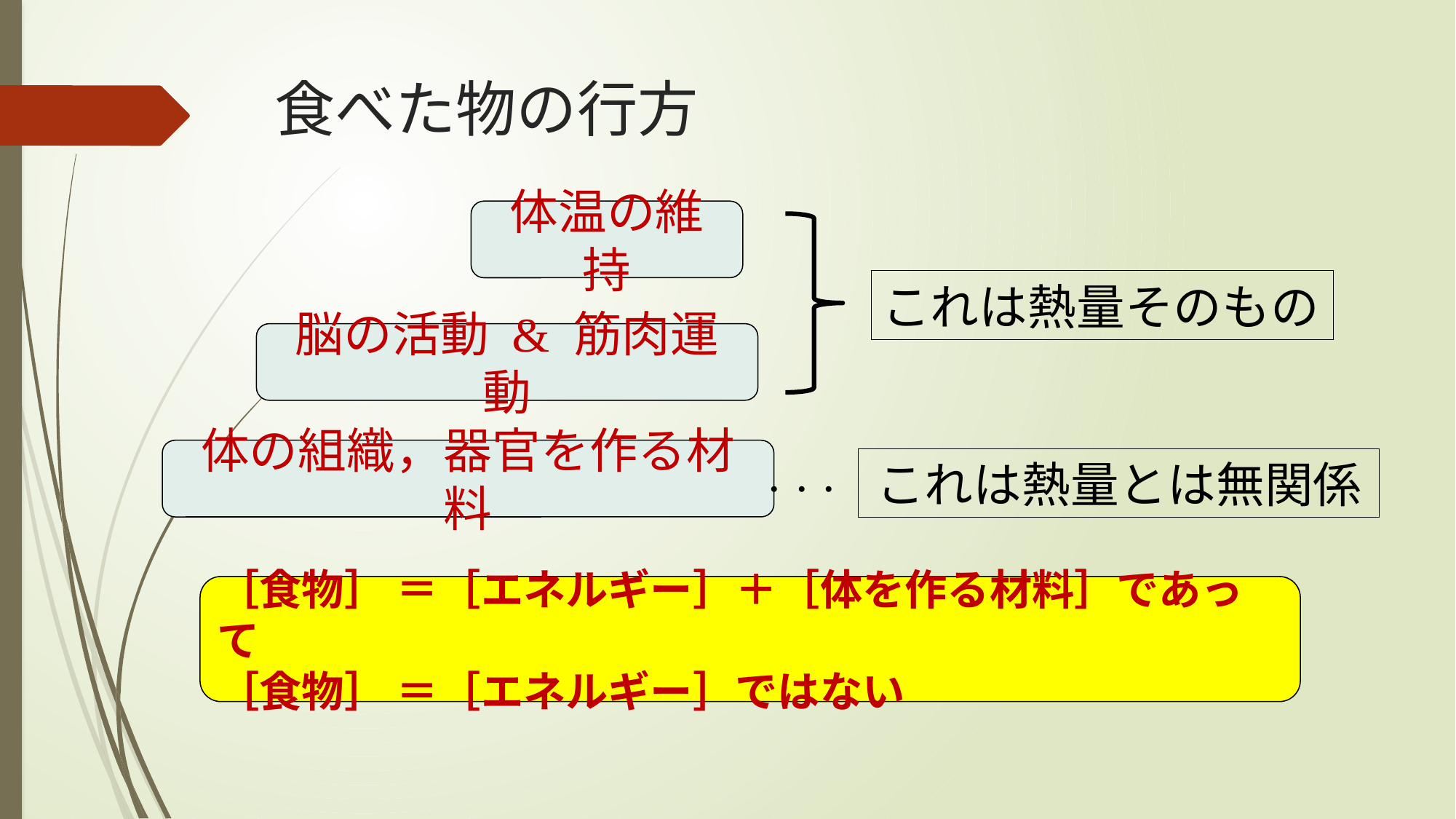

# 食べた物の行方
体温の維持

これは熱量そのもの
脳の活動 & 筋肉運動
体の組織，器官を作る材料
これは熱量とは無関係
・・・
［食物］ ＝［エネルギー］＋［体を作る材料］であって
［食物］ ＝［エネルギー］ではない